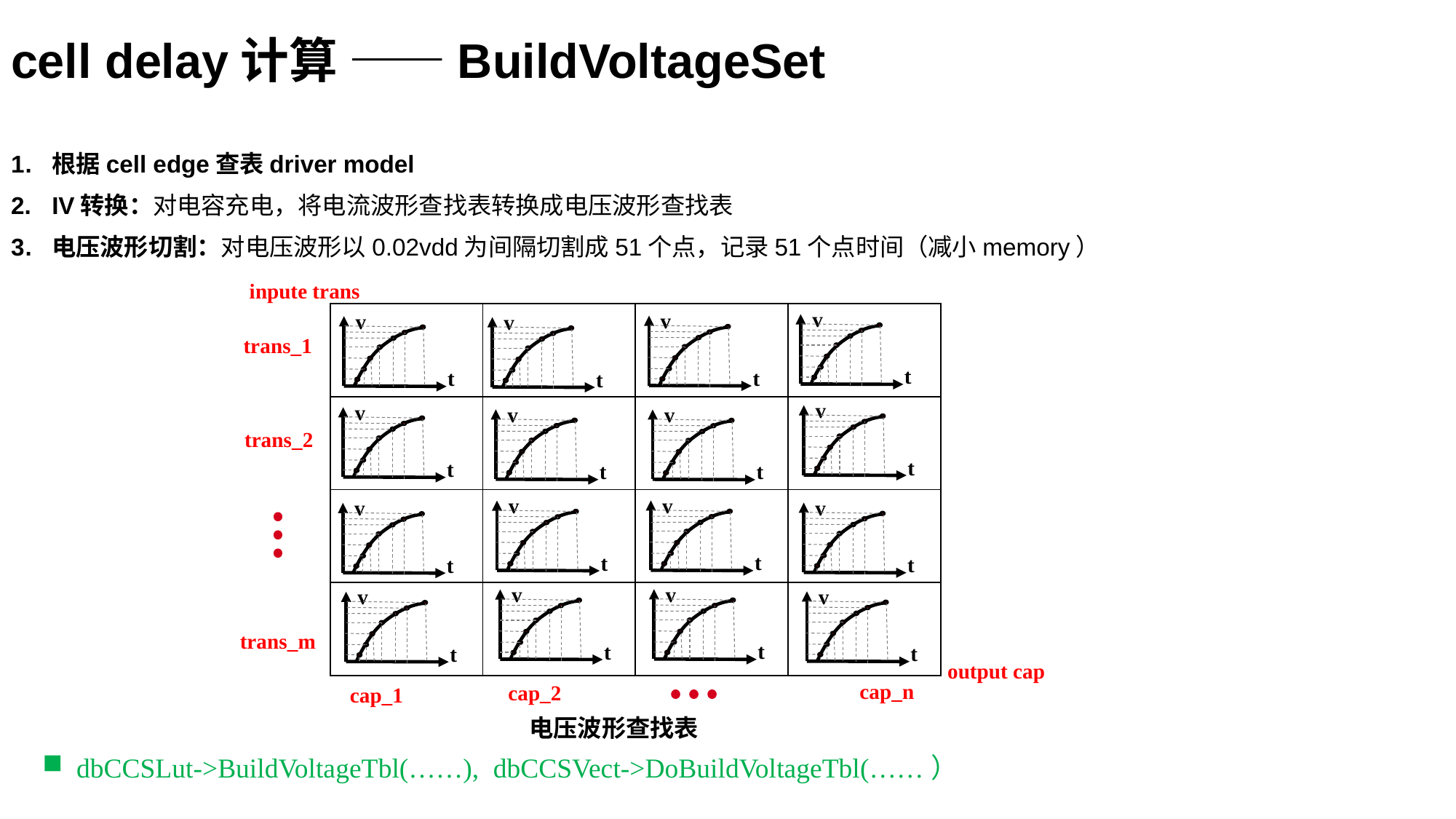

cell delay计算 ——BuildVoltageSet
根据cell edge查表driver model
IV转换：对电容充电，将电流波形查找表转换成电压波形查找表
电压波形切割：对电压波形以0.02vdd为间隔切割成51个点，记录51个点时间（减小memory）

inpute trans
v

t

v

t

v

t

|  |  |  |  |
| --- | --- | --- | --- |
|  |  |  |  |
|  |  |  |  |
|  |  |  |  |
v

t

trans_1
v

t

v

t

v

t

v

t

trans_2
v

t

v

t

v

t

v

t

v

t

v

t

v

t

v

t

trans_m
output cap
cap_n
cap_2
cap_1
电压波形查找表
5
dbCCSLut->BuildVoltageTbl(……),  dbCCSVect->DoBuildVoltageTbl(……）